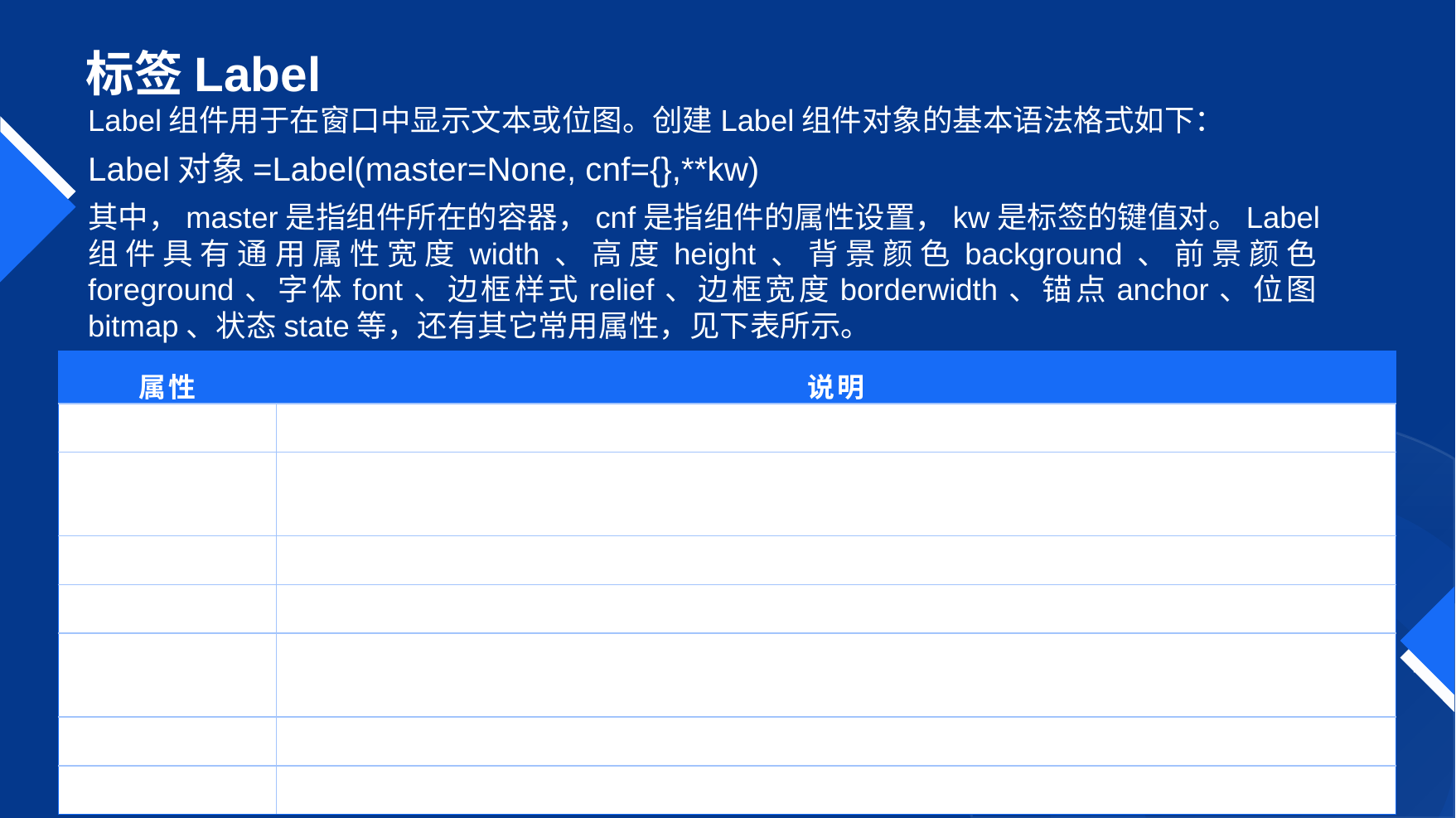

# 标签Label
Label组件用于在窗口中显示文本或位图。创建Label组件对象的基本语法格式如下：
Label对象=Label(master=None, cnf={},**kw)
其中，master是指组件所在的容器，cnf是指组件的属性设置，kw是标签的键值对。Label组件具有通用属性宽度width、高度height、背景颜色background、前景颜色foreground、字体font、边框样式relief、边框宽度borderwidth、锚点anchor、位图bitmap、状态state等，还有其它常用属性，见下表所示。

| 属性 | 说明 |
| --- | --- |
| text | 标签上的文本 |
| wraplength | 指定多少像素单位后换行，用于多选显示文本。默认是单行显示。 |
| justify | 指定多行的对齐方式：left（左对齐）、right（右对齐）、center（居中对齐） |
| image | 标签上的图像（.png、.gif） |
| compound | 指定文本与图像显示相对位置。默认为None：文本将被覆盖，只显示图像；Left：图像居左；right：图像居右；top：图像居上；bottom：图像居下；center：文字覆盖在图像上。 |
| padx | 标签文本左侧和右侧离边框距离，单位为像素。 |
| pady | 标签文本上方和下方离边框距离，单位为像素。 |